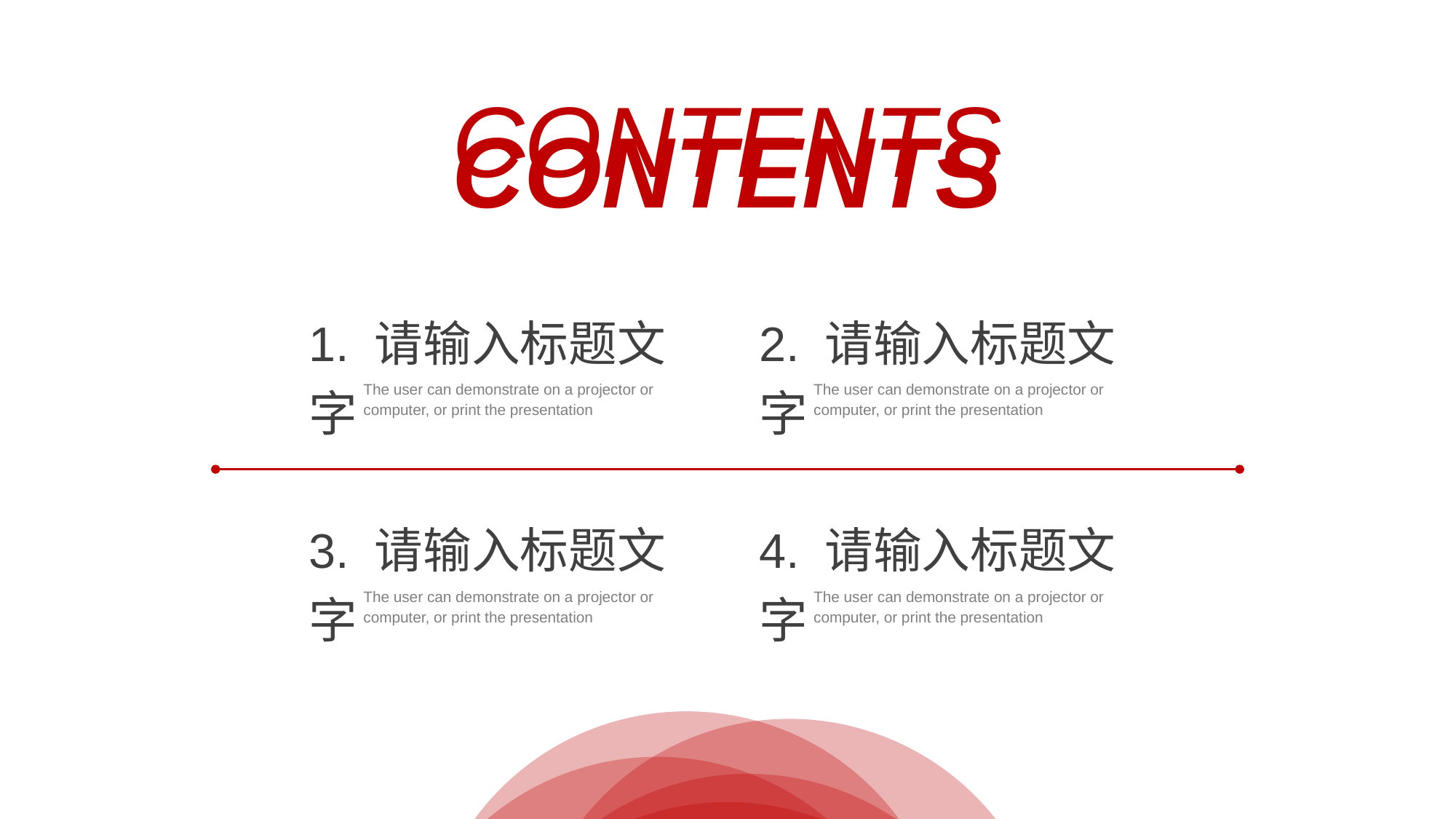

CONTENTS
CONTENTS
1. 请输入标题文字
2. 请输入标题文字
The user can demonstrate on a projector or computer, or print the presentation
The user can demonstrate on a projector or computer, or print the presentation
3. 请输入标题文字
4. 请输入标题文字
The user can demonstrate on a projector or computer, or print the presentation
The user can demonstrate on a projector or computer, or print the presentation